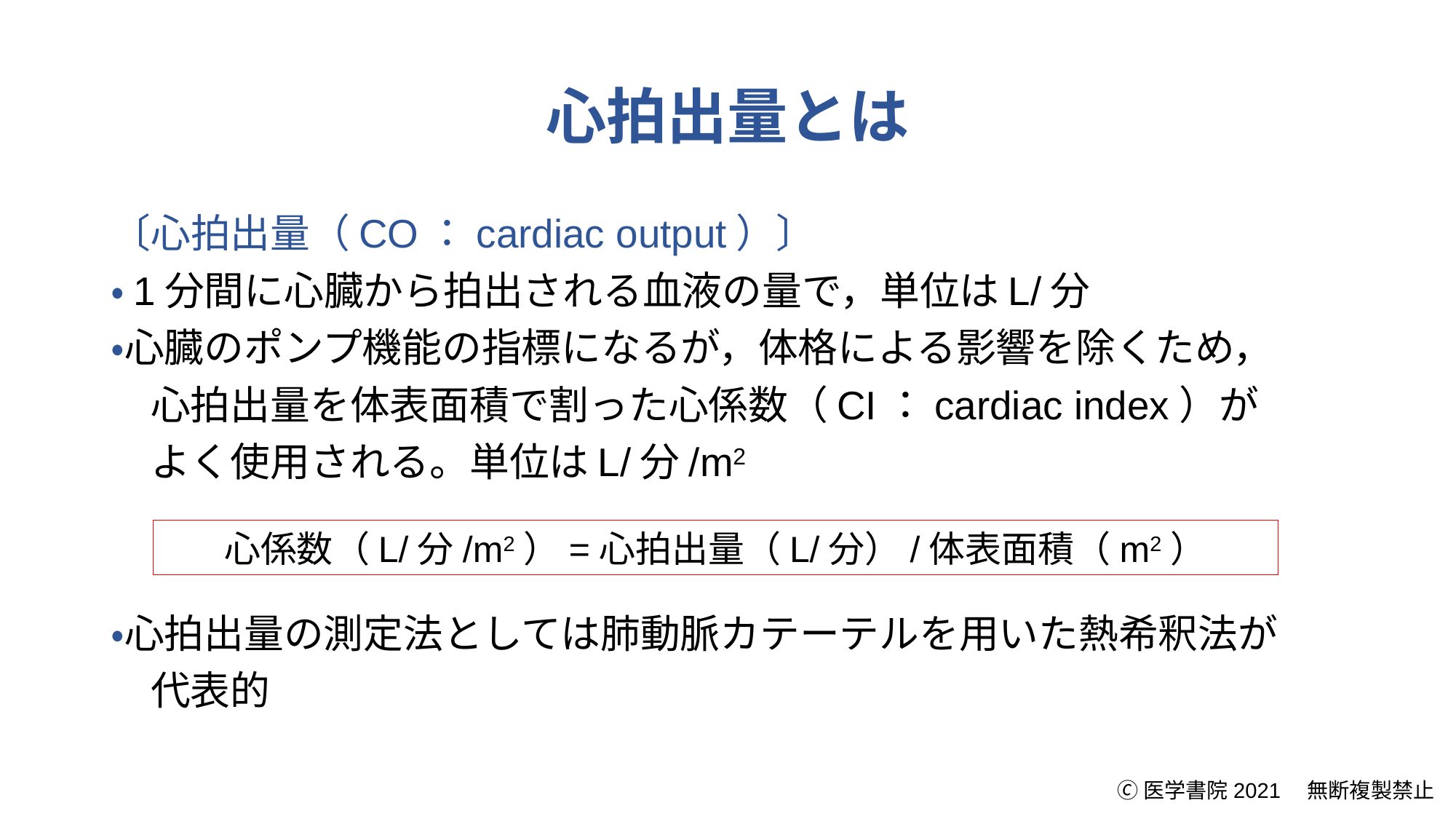

# 心拍出量とは
〔心拍出量（CO：cardiac output）〕
・1分間に心臓から拍出される血液の量で，単位はL/分
・心臓のポンプ機能の指標になるが，体格による影響を除くため，
　心拍出量を体表面積で割った心係数（CI：cardiac index）が
　よく使用される。単位はL/分/m2

・心拍出量の測定法としては肺動脈カテーテルを用いた熱希釈法が
　代表的
心係数（L/分/m2）=心拍出量（L/分）/体表面積（m2）
🄫医学書院2021　無断複製禁止